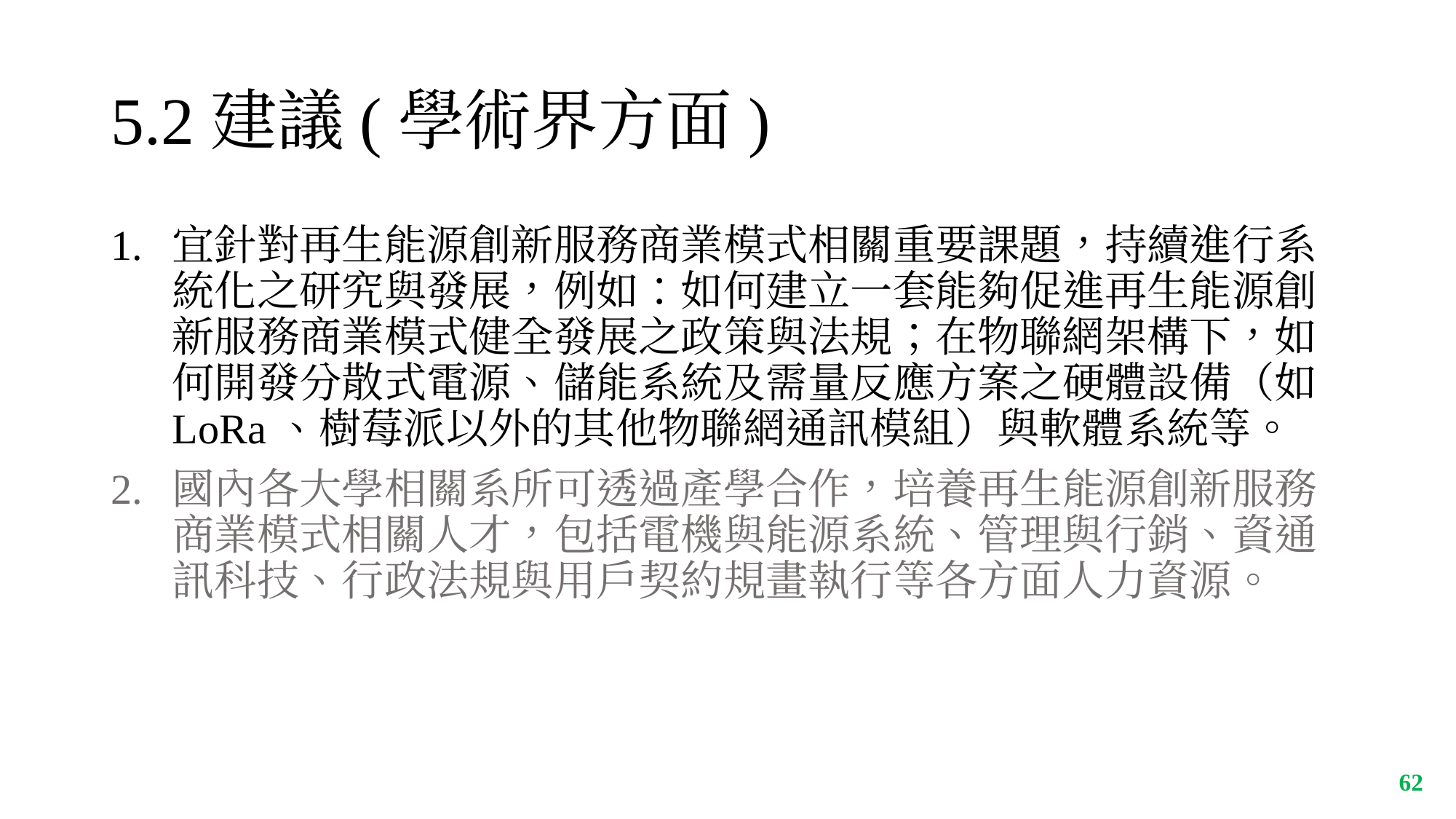

# 5.2建議(學術界方面)
宜針對再生能源創新服務商業模式相關重要課題，持續進行系統化之研究與發展，例如：如何建立一套能夠促進再生能源創新服務商業模式健全發展之政策與法規；在物聯網架構下，如何開發分散式電源、儲能系統及需量反應方案之硬體設備（如LoRa、樹莓派以外的其他物聯網通訊模組）與軟體系統等。
國內各大學相關系所可透過產學合作，培養再生能源創新服務商業模式相關人才，包括電機與能源系統、管理與行銷、資通訊科技、行政法規與用戶契約規畫執行等各方面人力資源。
62